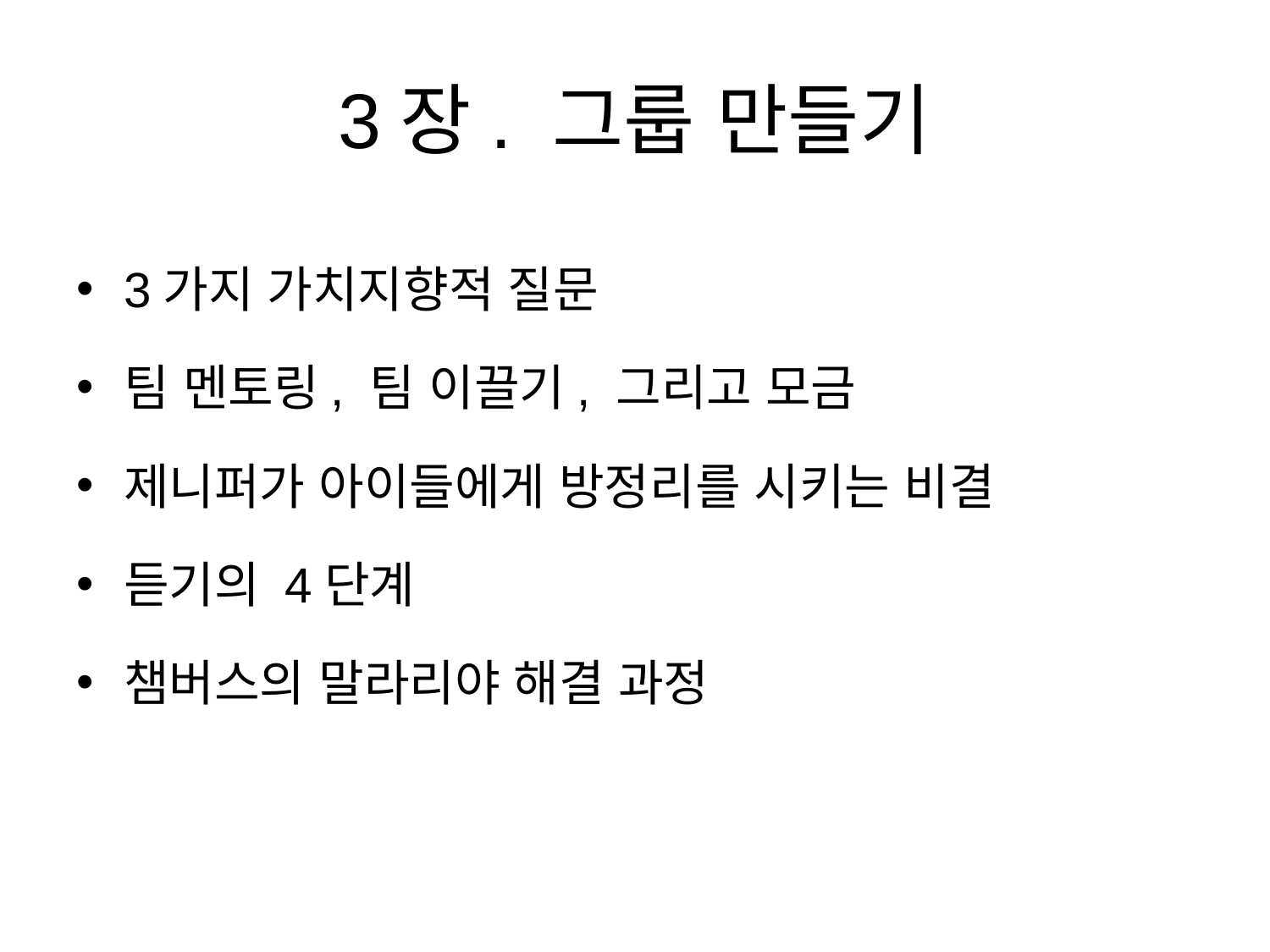

# 3장. 그룹 만들기
3가지 가치지향적 질문
팀 멘토링, 팀 이끌기, 그리고 모금
제니퍼가 아이들에게 방정리를 시키는 비결
듣기의 4단계
챔버스의 말라리야 해결 과정